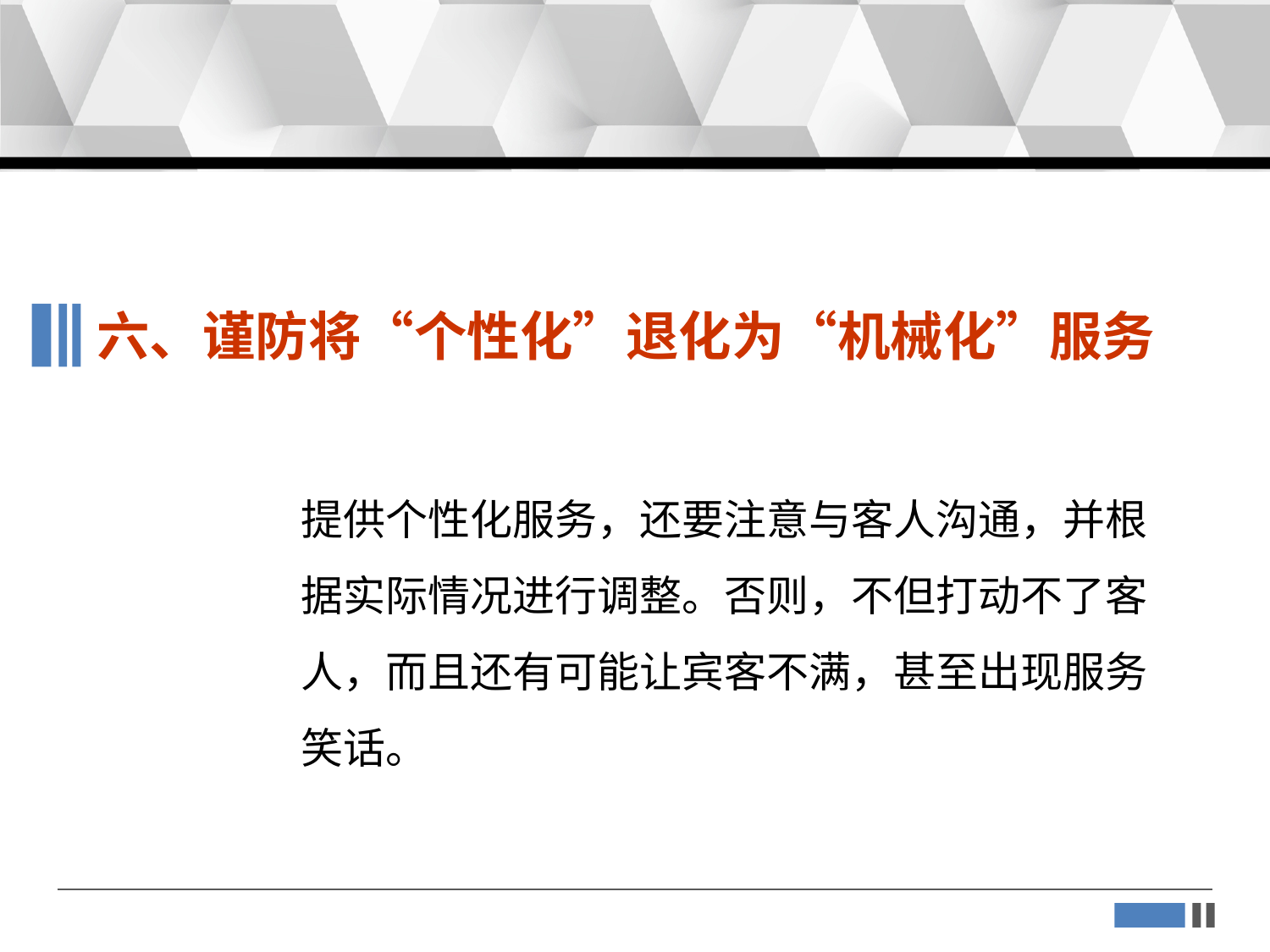

六、谨防将“个性化”退化为“机械化”服务

提供个性化服务，还要注意与客人沟通，并根据实际情况进行调整。否则，不但打动不了客人，而且还有可能让宾客不满，甚至出现服务笑话。